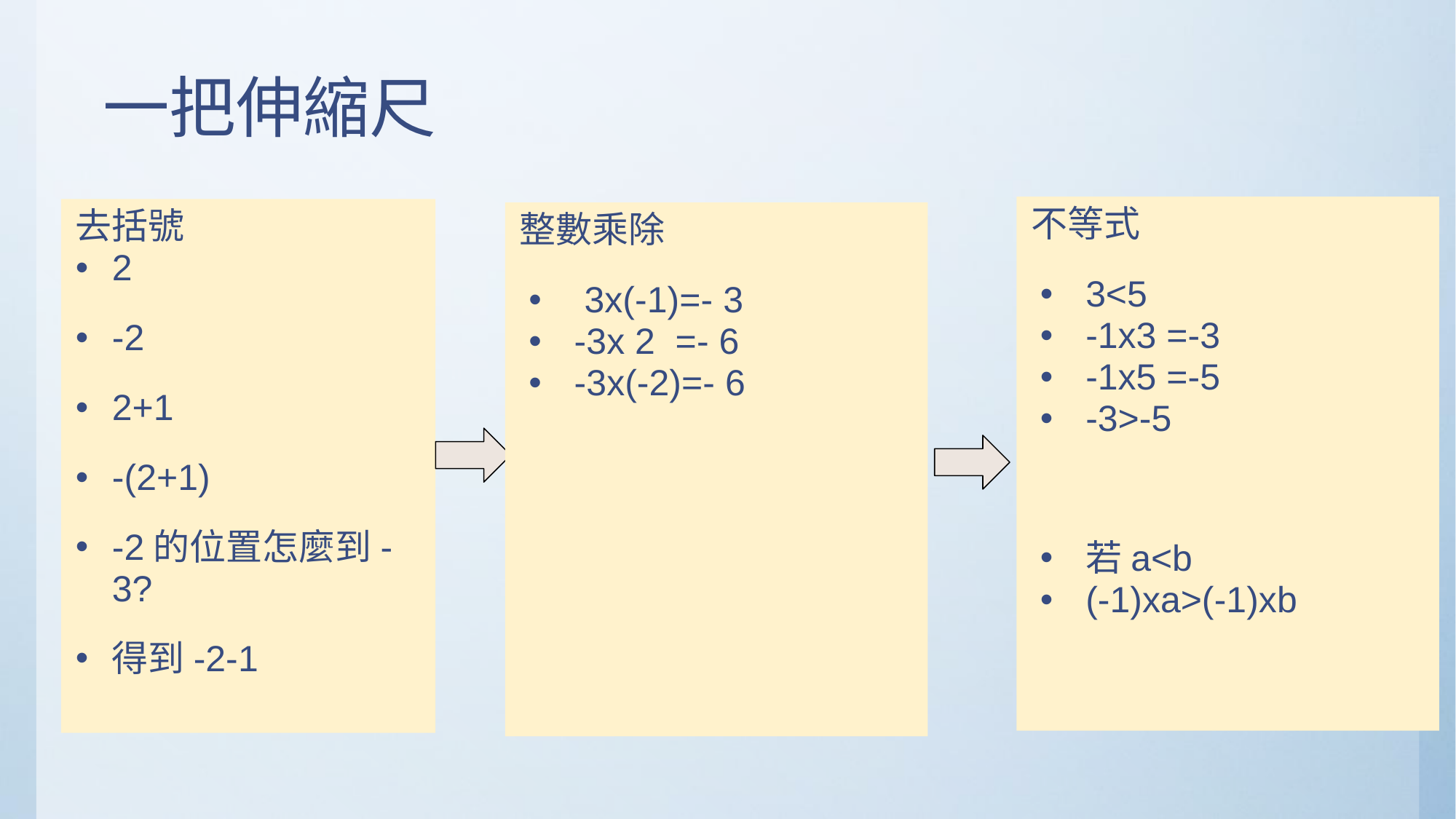

# 一把伸縮尺
不等式
3<5
-1x3 =-3
-1x5 =-5
-3>-5

若a<b
(-1)xa>(-1)xb

去括號
2
-2
2+1
-(2+1)
-2的位置怎麼到-3?
得到-2-1
整數乘除
 3x(-1)=- 3
-3x 2  =- 6
-3x(-2)=- 6